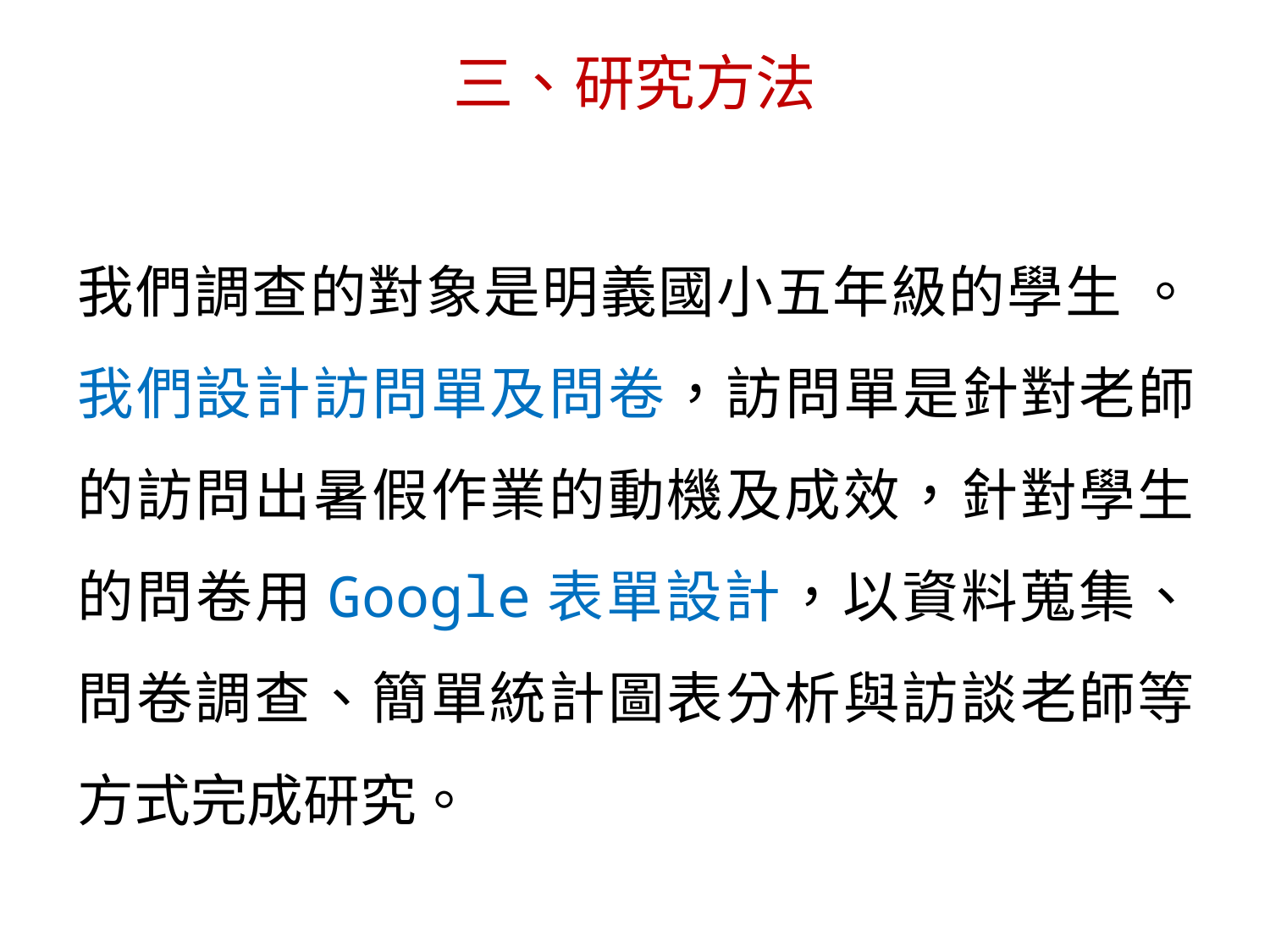

# 三、研究方法
我們調查的對象是明義國小五年級的學生 。我們設計訪問單及問卷，訪問單是針對老師的訪問出暑假作業的動機及成效，針對學生的問卷用Google表單設計，以資料蒐集、問卷調查、簡單統計圖表分析與訪談老師等方式完成研究。